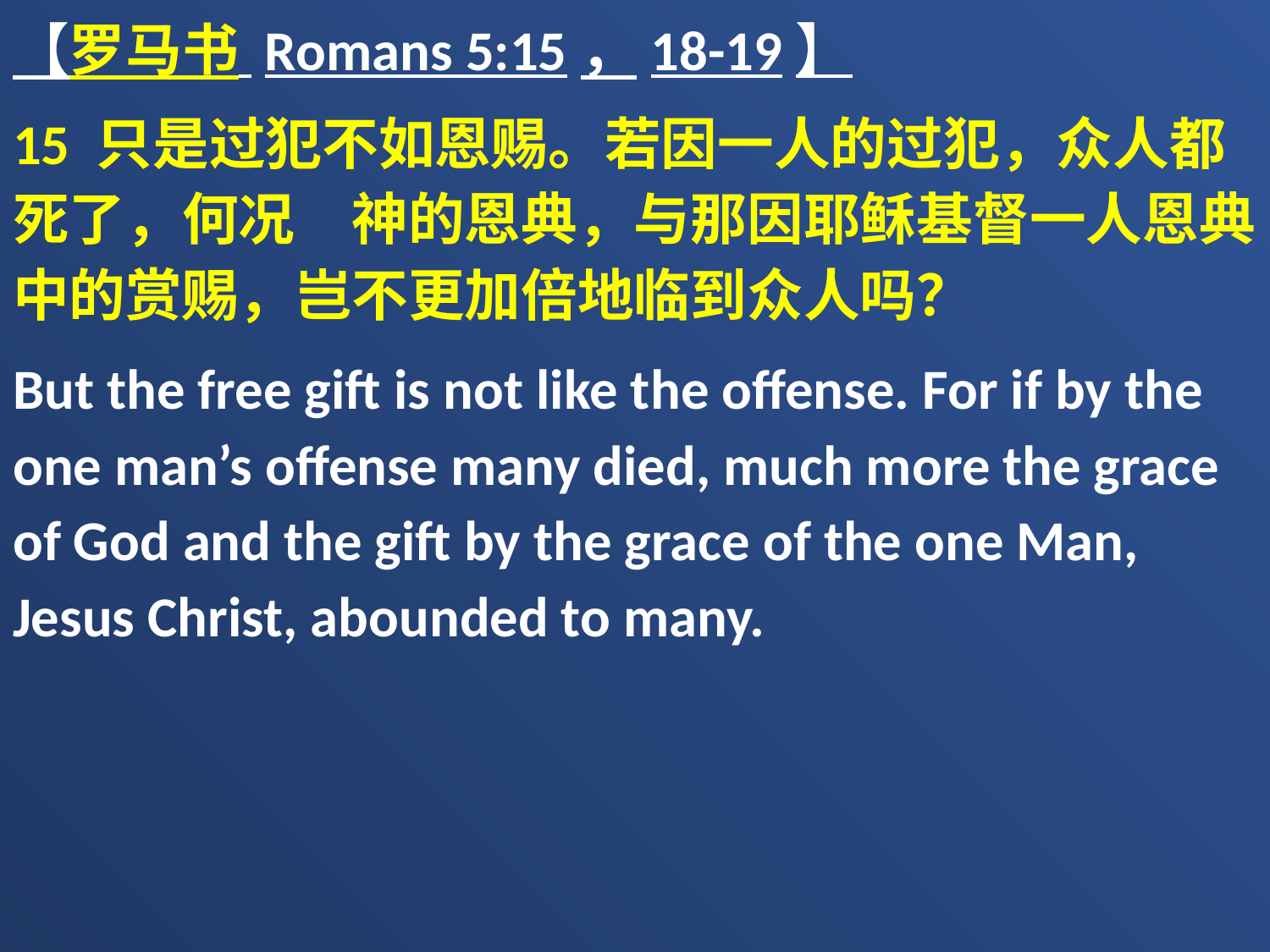

【罗马书 Romans 5:15，18-19】
15 只是过犯不如恩赐。若因一人的过犯，众人都死了，何况　神的恩典，与那因耶稣基督一人恩典中的赏赐，岂不更加倍地临到众人吗？
But the free gift is not like the offense. For if by the one man’s offense many died, much more the grace of God and the gift by the grace of the one Man, Jesus Christ, abounded to many.